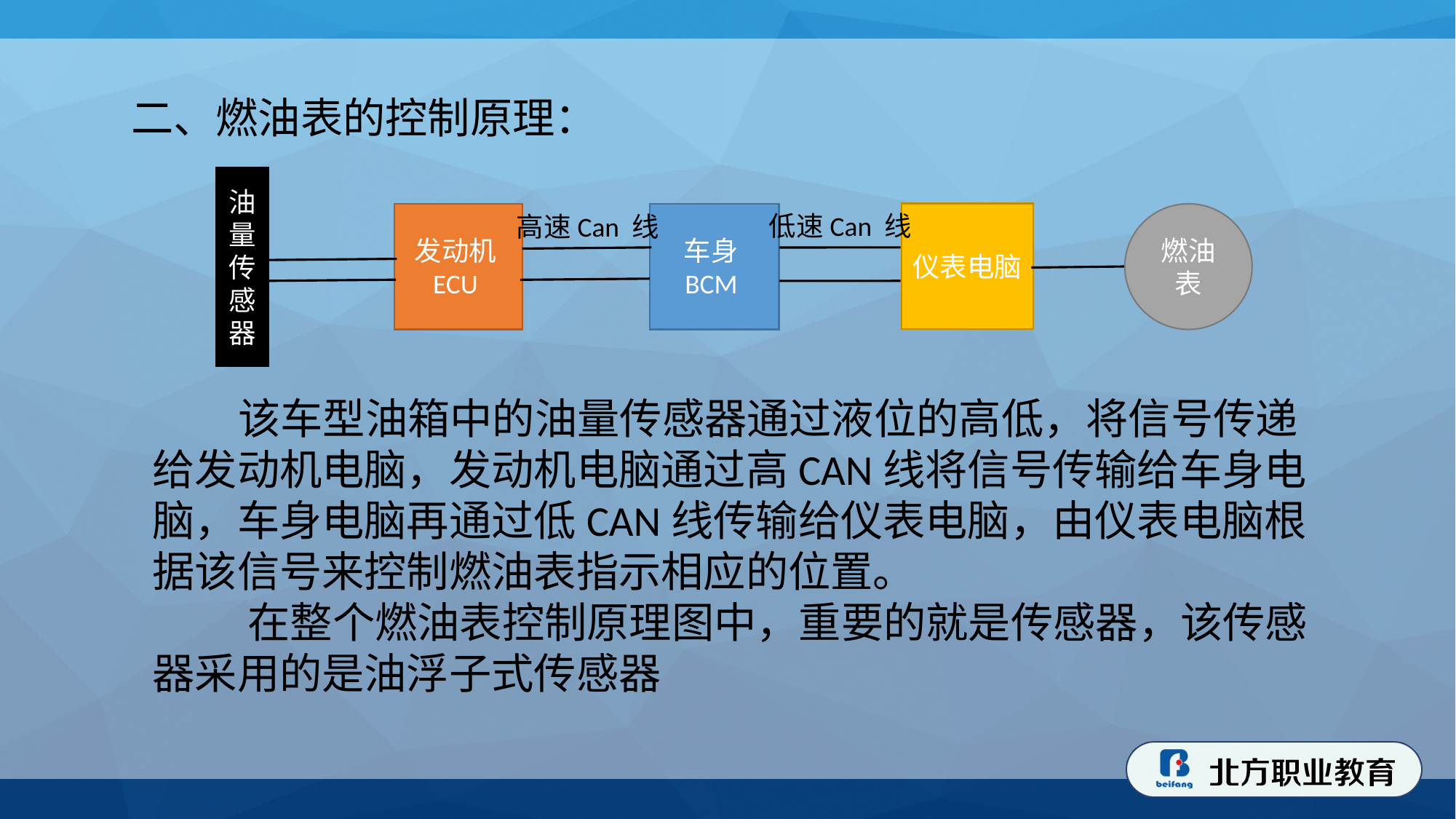

二、燃油表的控制原理：
油量传感器
低速Can 线
仪表电脑
发动机ECU
车身BCM
燃油表
高速Can 线
        该车型油箱中的油量传感器通过液位的高低，将信号传递给发动机电脑，发动机电脑通过高CAN线将信号传输给车身电脑，车身电脑再通过低CAN线传输给仪表电脑，由仪表电脑根据该信号来控制燃油表指示相应的位置。
         在整个燃油表控制原理图中，重要的就是传感器，该传感器采用的是油浮子式传感器